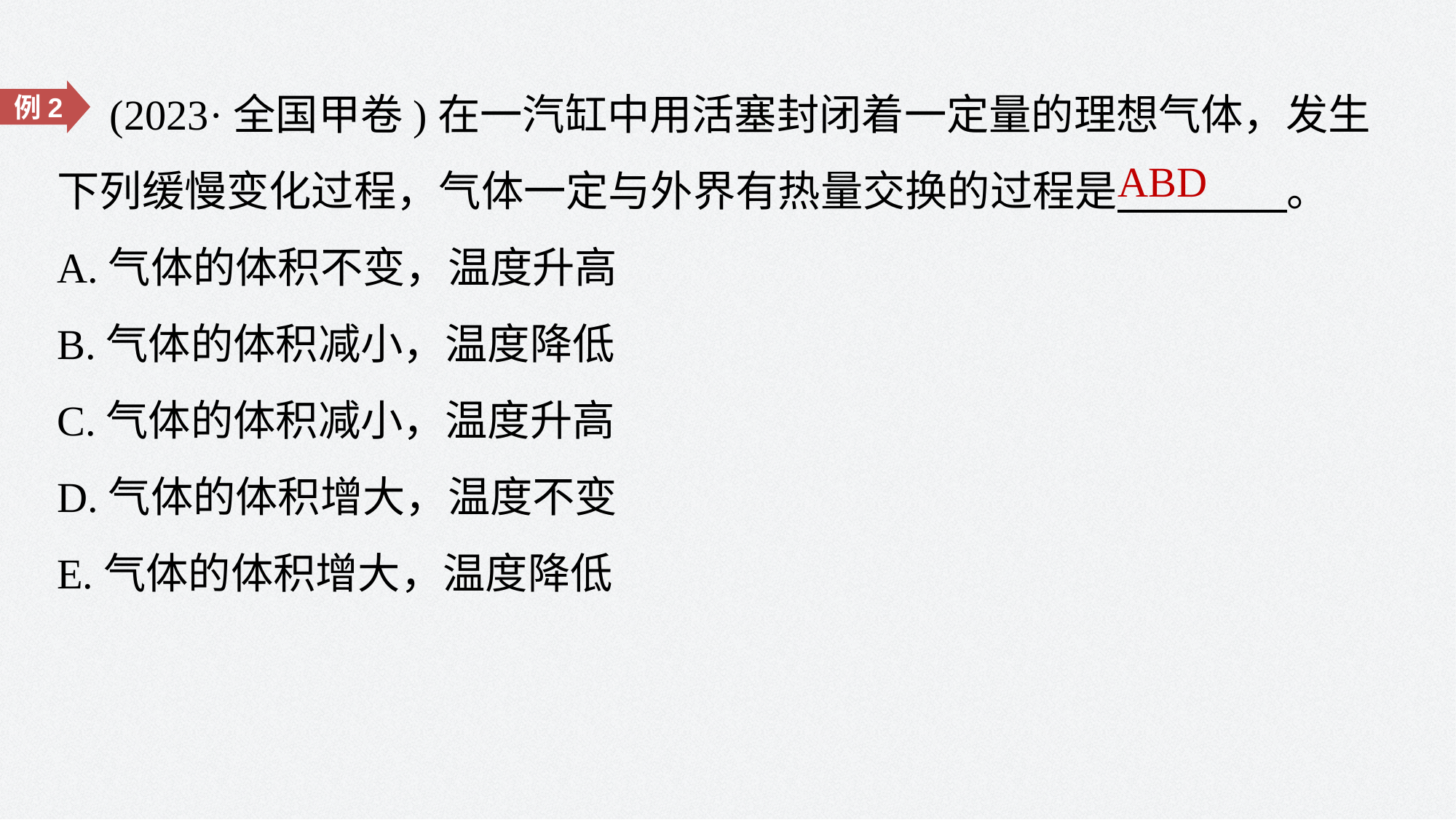

(2023·全国甲卷)在一汽缸中用活塞封闭着一定量的理想气体，发生下列缓慢变化过程，气体一定与外界有热量交换的过程是　　　　。
A.气体的体积不变，温度升高
B.气体的体积减小，温度降低
C.气体的体积减小，温度升高
D.气体的体积增大，温度不变
E.气体的体积增大，温度降低

例2
ABD